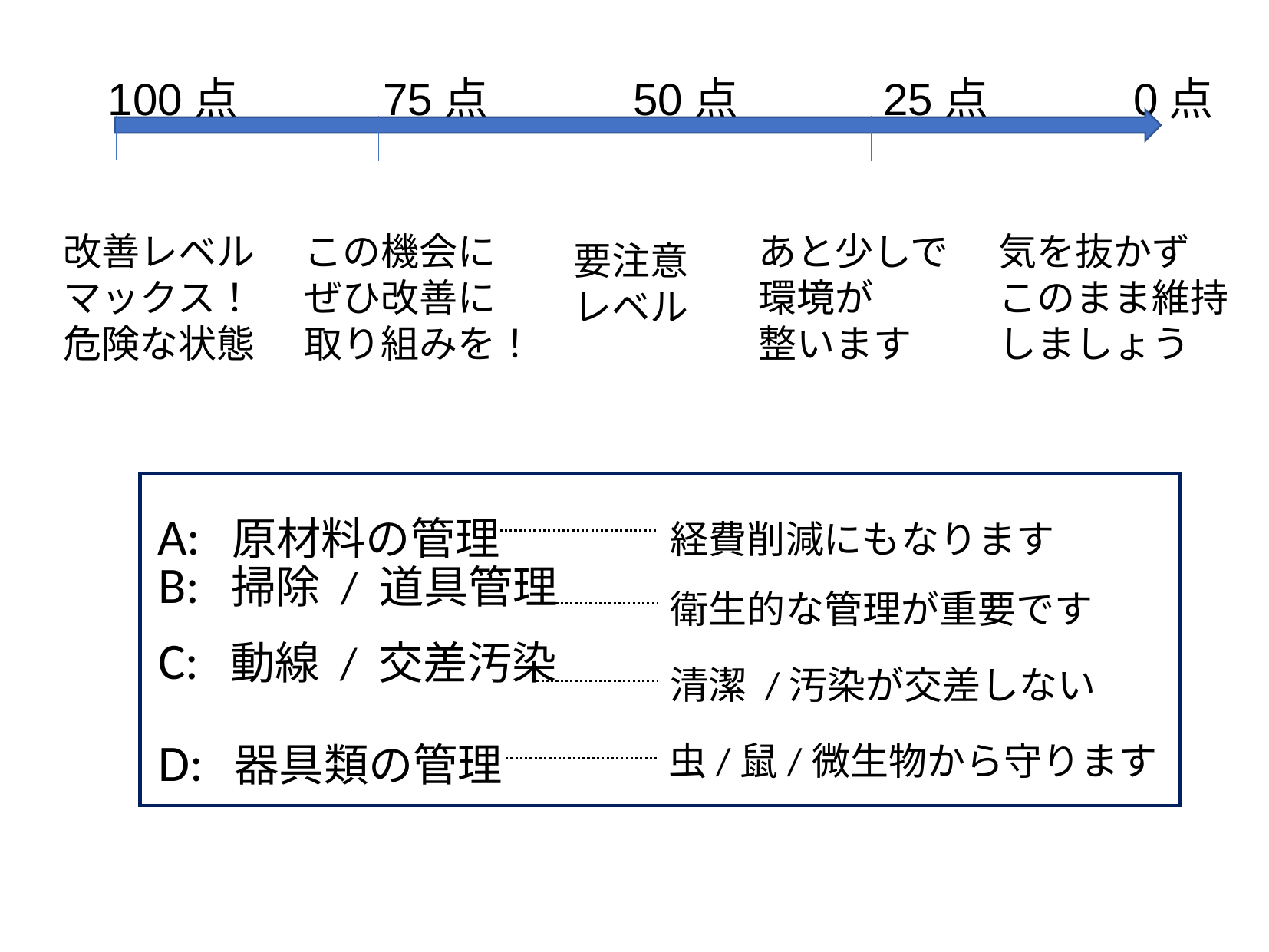

100点　　　75点　　　50点　　　25点　　　0点

改善レベル
マックス！
危険な状態
この機会に
ぜひ改善に
取り組みを！
あと少しで
環境が
整います
気を抜かず
このまま維持
しましょう
要注意レベル

A:  原材料の管理
経費削減にもなります
衛生的な管理が重要です
清潔 /汚染が交差しない
虫/鼠/微生物から守ります
B:  掃除 / 道具管理
C:  動線 / 交差汚染
D:  器具類の管理